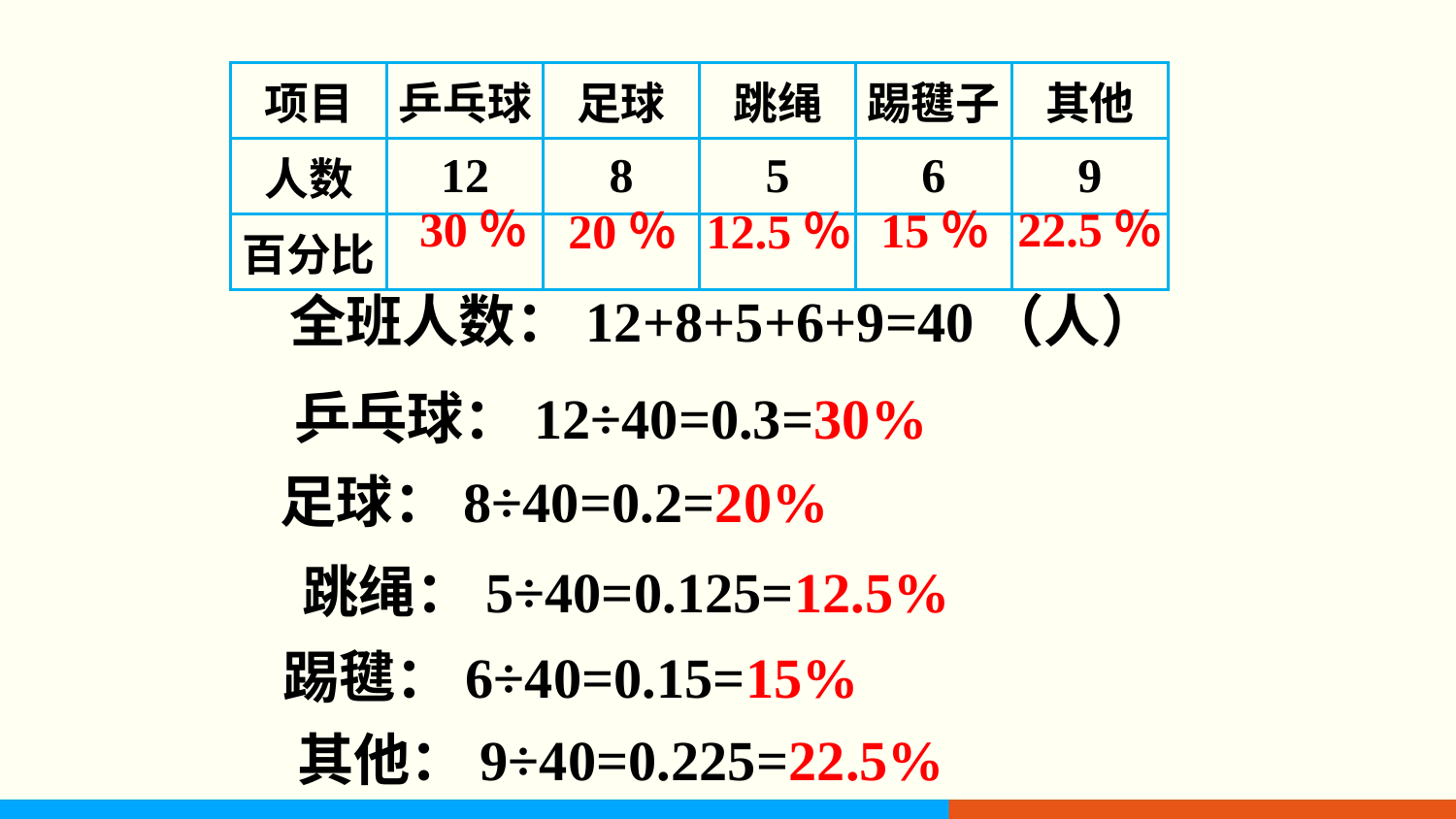

| 项目 | 乒乓球 | 足球 | 跳绳 | 踢毽子 | 其他 |
| --- | --- | --- | --- | --- | --- |
| 人数 | 12 | 8 | 5 | 6 | 9 |
| 百分比 |  |  |  |  |  |
30％
22.5％
15％
20％
12.5％
全班人数：12+8+5+6+9=40（人）
乒乓球：12÷40=0.3=30%
足球：8÷40=0.2=20%
跳绳：5÷40=0.125=12.5%
踢毽：6÷40=0.15=15%
其他：9÷40=0.225=22.5%